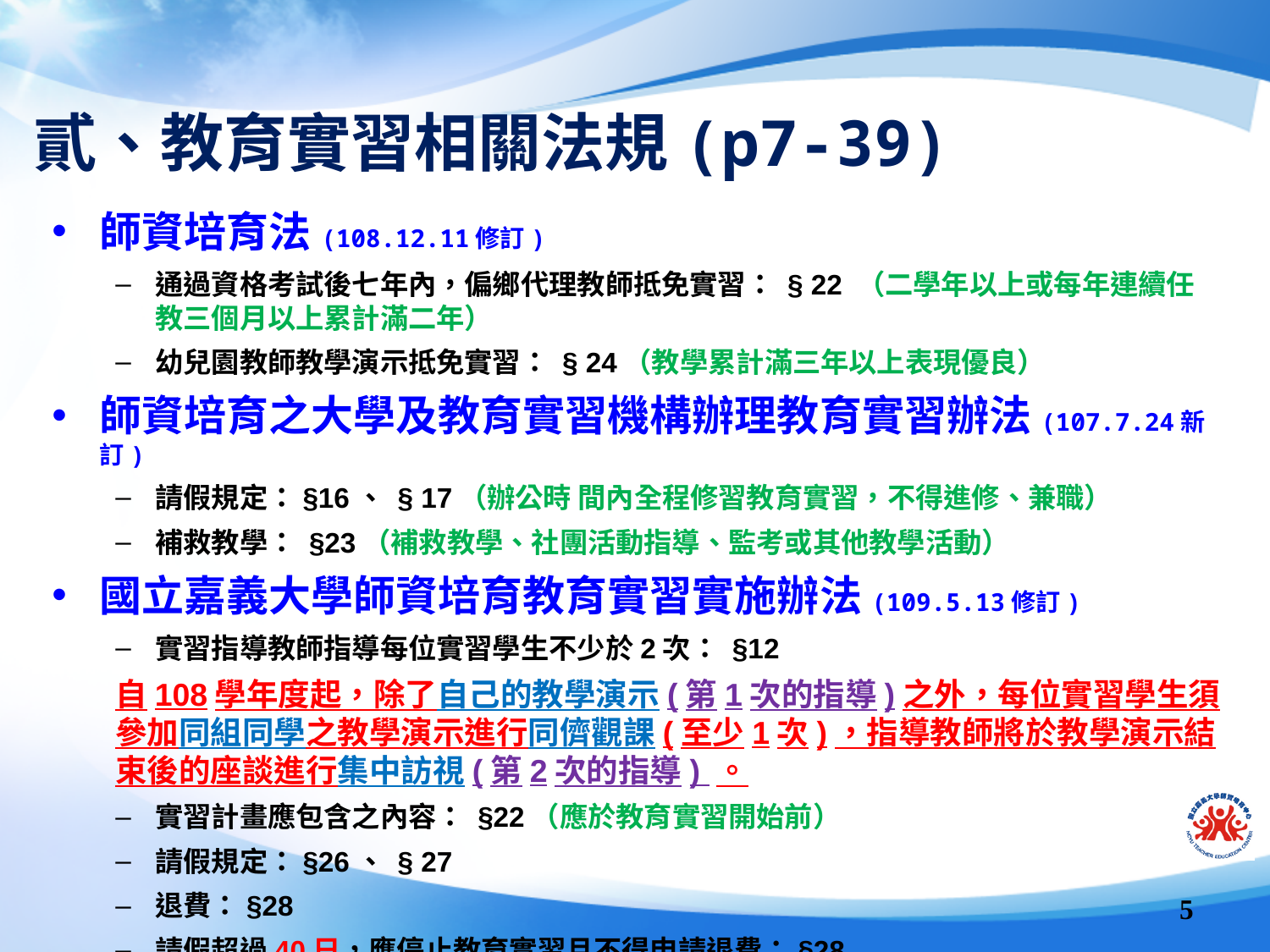

貳、教育實習相關法規(p7-39)
師資培育法(108.12.11修訂)
通過資格考試後七年內，偏鄉代理教師抵免實習： § 22 （二學年以上或每年連續任教三個月以上累計滿二年）
幼兒園教師教學演示抵免實習： § 24（教學累計滿三年以上表現優良）
師資培育之大學及教育實習機構辦理教育實習辦法(107.7.24新訂)
請假規定：§16、 § 17（辦公時 間內全程修習教育實習，不得進修、兼職）
補救教學： §23（補救教學、社團活動指導、監考或其他教學活動）
國立嘉義大學師資培育教育實習實施辦法(109.5.13修訂)
實習指導教師指導每位實習學生不少於2次： §12
自108學年度起，除了自己的教學演示(第1次的指導)之外，每位實習學生須參加同組同學之教學演示進行同儕觀課(至少1次)，指導教師將於教學演示結束後的座談進行集中訪視(第2次的指導) 。
實習計畫應包含之內容： §22（應於教育實習開始前）
請假規定：§26、 § 27
退費：§28
請假超過40日，應停止教育實習且不得申請退費：§28

5